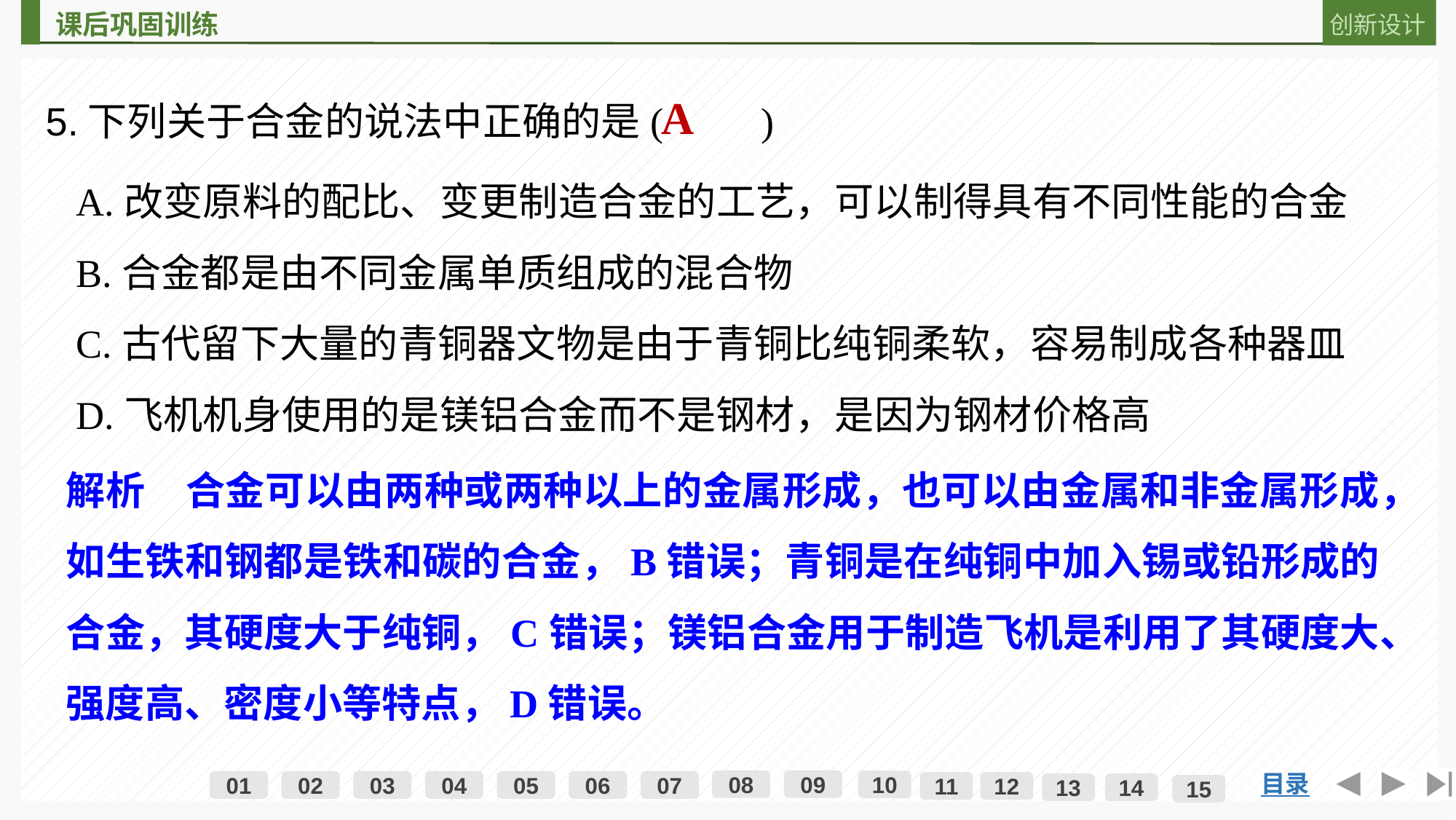

5.下列关于合金的说法中正确的是(　　)
A
A.改变原料的配比、变更制造合金的工艺，可以制得具有不同性能的合金
B.合金都是由不同金属单质组成的混合物
C.古代留下大量的青铜器文物是由于青铜比纯铜柔软，容易制成各种器皿
D.飞机机身使用的是镁铝合金而不是钢材，是因为钢材价格高
解析　合金可以由两种或两种以上的金属形成，也可以由金属和非金属形成，如生铁和钢都是铁和碳的合金，B错误；青铜是在纯铜中加入锡或铅形成的合金，其硬度大于纯铜，C错误；镁铝合金用于制造飞机是利用了其硬度大、强度高、密度小等特点，D错误。